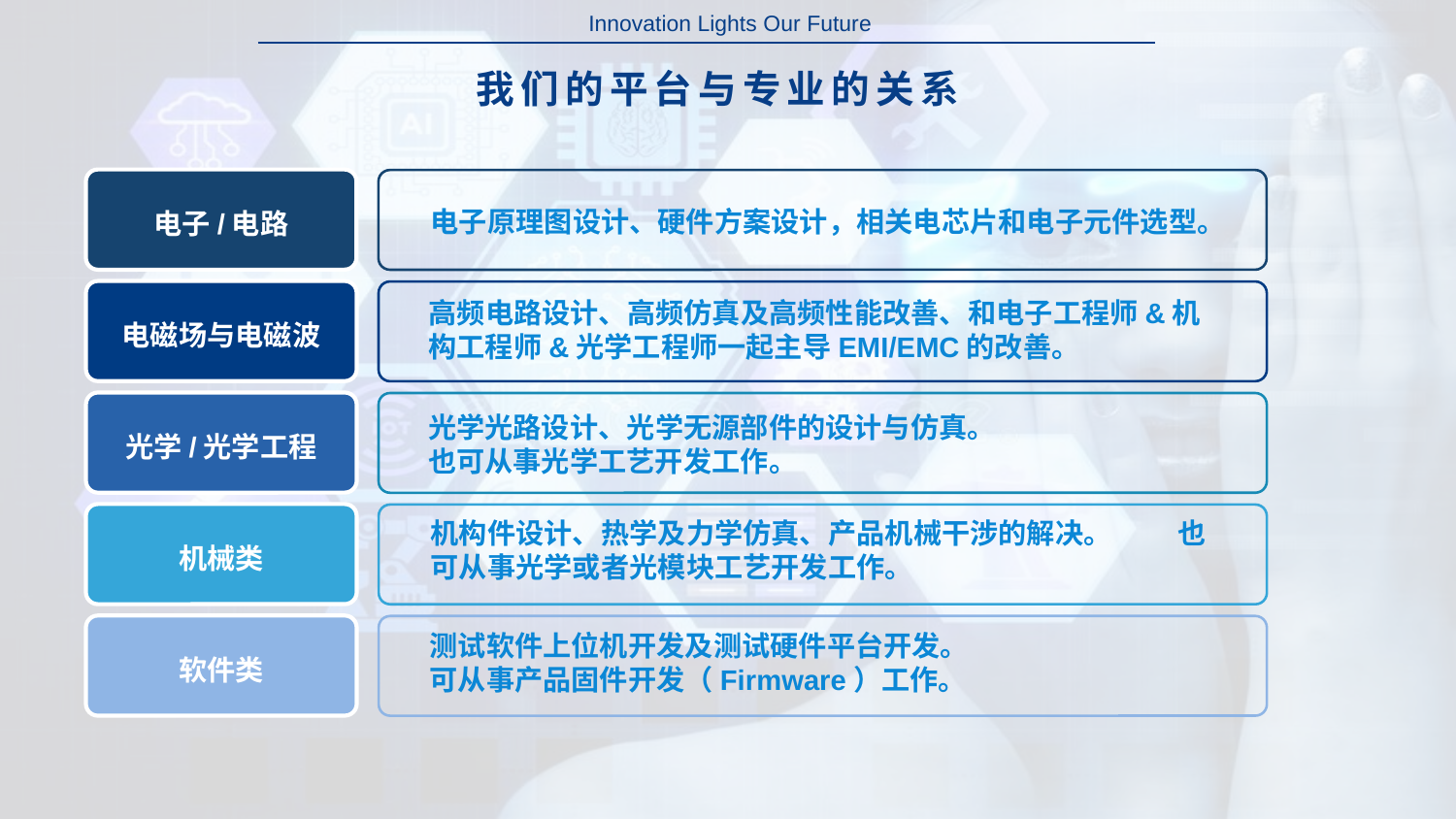

Innovation Lights Our Future
我们的平台与专业的关系
电子/电路

电子原理图设计、硬件方案设计，相关电芯片和电子元件选型。
e7d195523061f1c0dc554706afe4c72a60a25314cbaece805811E654B44695D34D35691164BB3D154CCFD5D798F6FEAD99EAA8F1ADC3D4AFA5BC9ED0BB3A4B45073A038AC38E89AB54D31AA59602B9F1A6C736EC45FC77ACF2EA0DEB65C41BE7057546C74C38DB100CE4577071C0D300F59428EBE8A1688DD320C65D0A081DCEFB38F1FE5CDA7D35
电磁场与电磁波

高频电路设计、高频仿真及高频性能改善、和电子工程师&机构工程师&光学工程师一起主导EMI/EMC的改善。
光学/光学工程

光学光路设计、光学无源部件的设计与仿真。
也可从事光学工艺开发工作。
机械类

机构件设计、热学及力学仿真、产品机械干涉的解决。          也可从事光学或者光模块工艺开发工作。
软件类

测试软件上位机开发及测试硬件平台开发。
可从事产品固件开发（Firmware）工作。